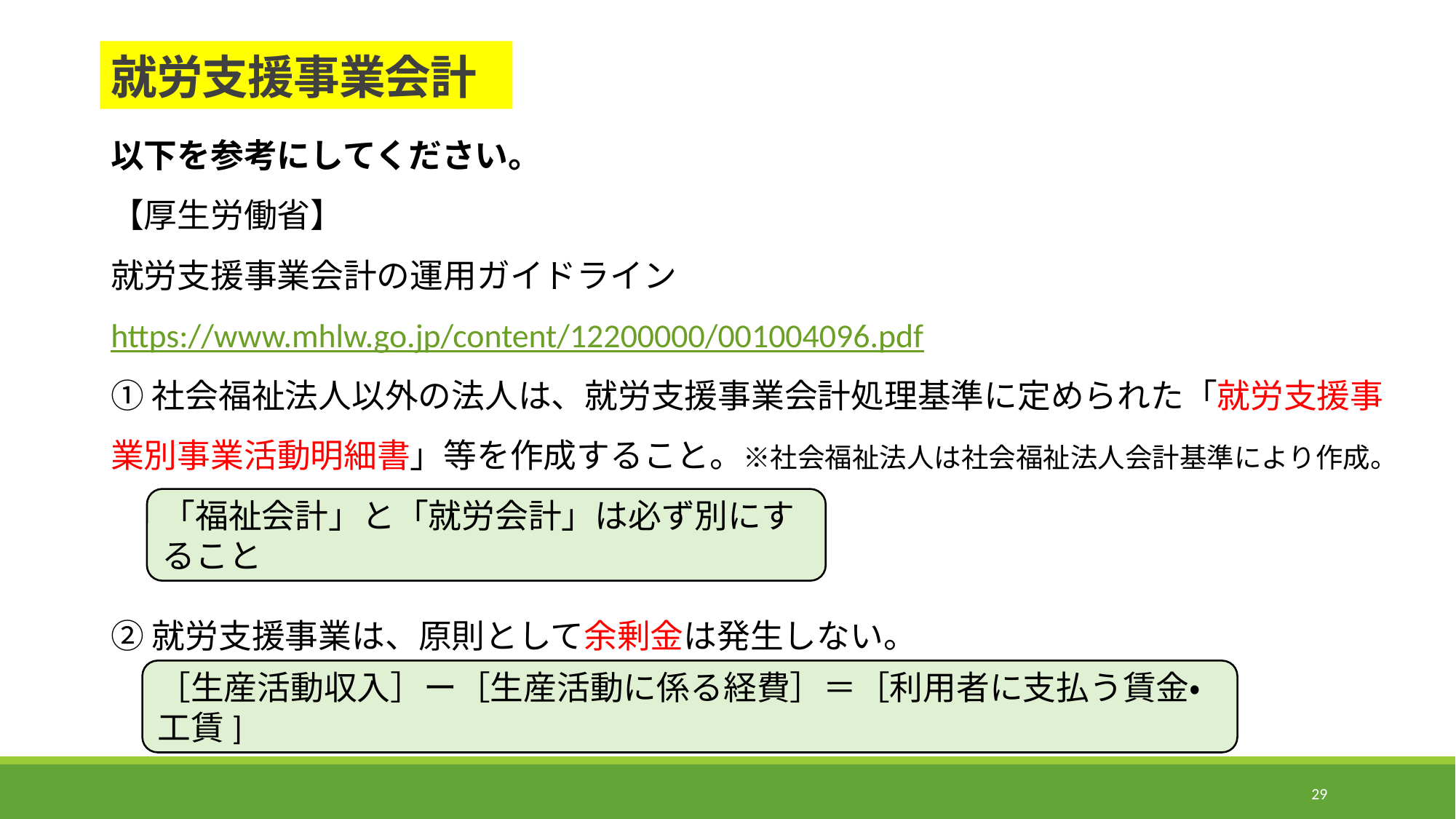

# 就労支援事業会計
以下を参考にしてください。
【厚生労働省】
就労支援事業会計の運用ガイドライン
https://www.mhlw.go.jp/content/12200000/001004096.pdf
①社会福祉法人以外の法人は、就労支援事業会計処理基準に定められた「就労支援事業別事業活動明細書」等を作成すること。※社会福祉法人は社会福祉法人会計基準により作成。

②就労支援事業は、原則として余剰金は発生しない。

「福祉会計」と「就労会計」は必ず別にすること
［生産活動収入］ー［生産活動に係る経費］＝［利用者に支払う賃金・工賃]
29